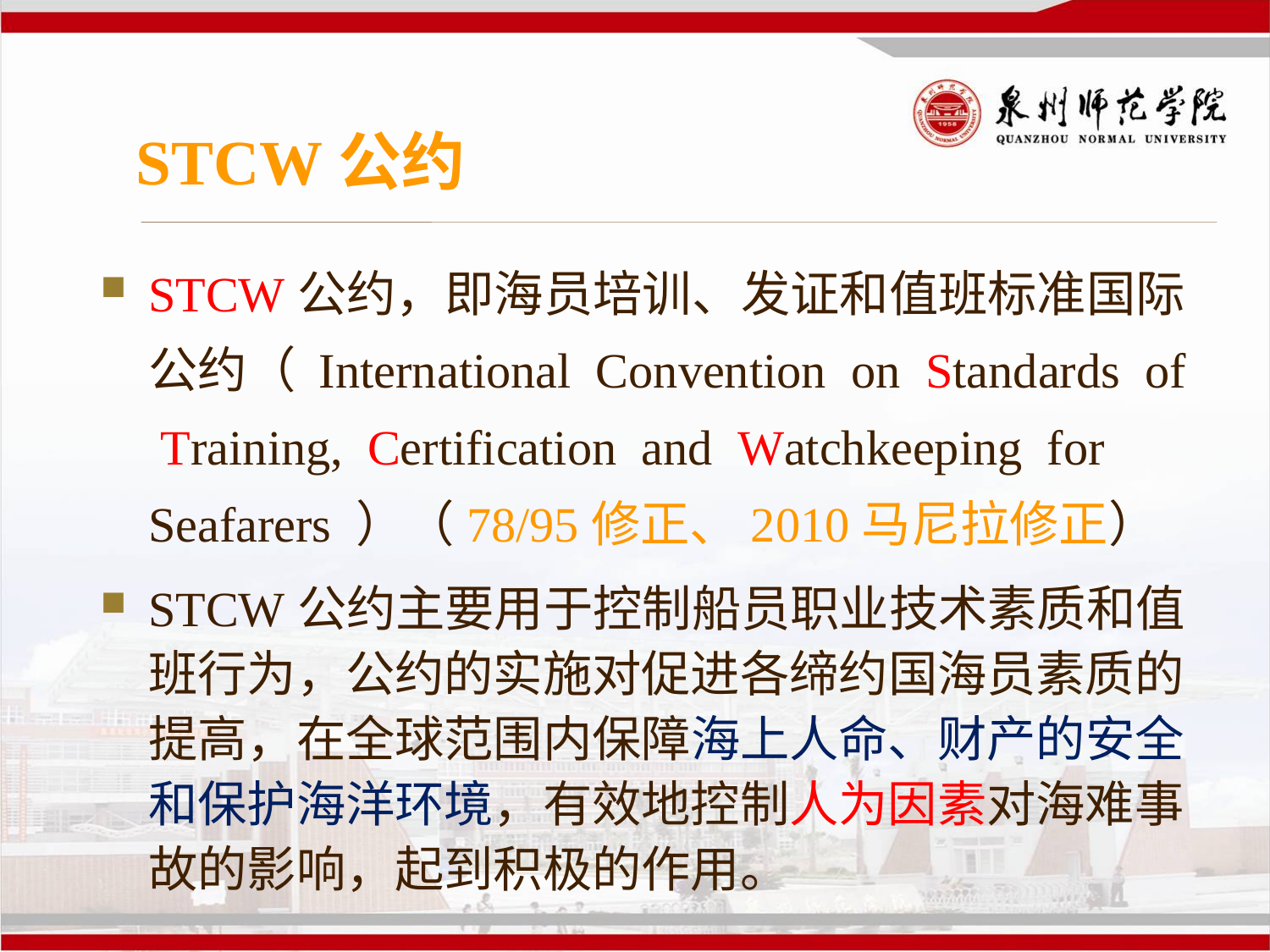

# STCW公约
STCW公约，即海员培训、发证和值班标准国际公约（ International  Convention  on  Standards  of  Training,  Certification  and  Watchkeeping  for  Seafarers ）（78/95修正、2010马尼拉修正）
STCW公约主要用于控制船员职业技术素质和值班行为，公约的实施对促进各缔约国海员素质的提高，在全球范围内保障海上人命、财产的安全和保护海洋环境，有效地控制人为因素对海难事故的影响，起到积极的作用。